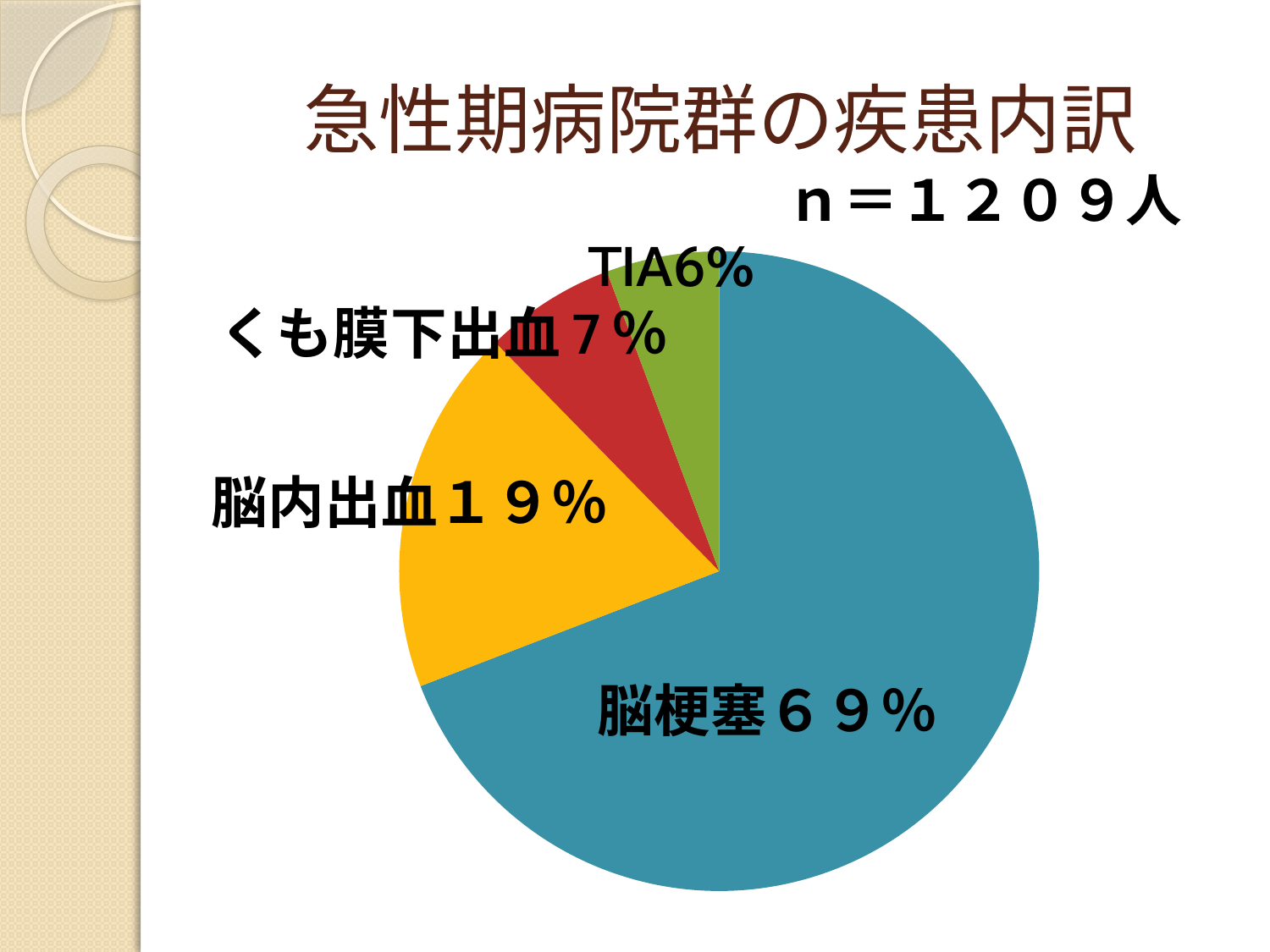

# 急性期病院群の疾患内訳
ｎ＝１２０９人

### Chart

| Category | 患者数 |
|---|---|
| 脳梗塞 | 836.0 |
| 脳内出血 | 224.0 |
| くも膜下出血 | 80.0 |
| 一過性脳虚血発作 | 69.0 |